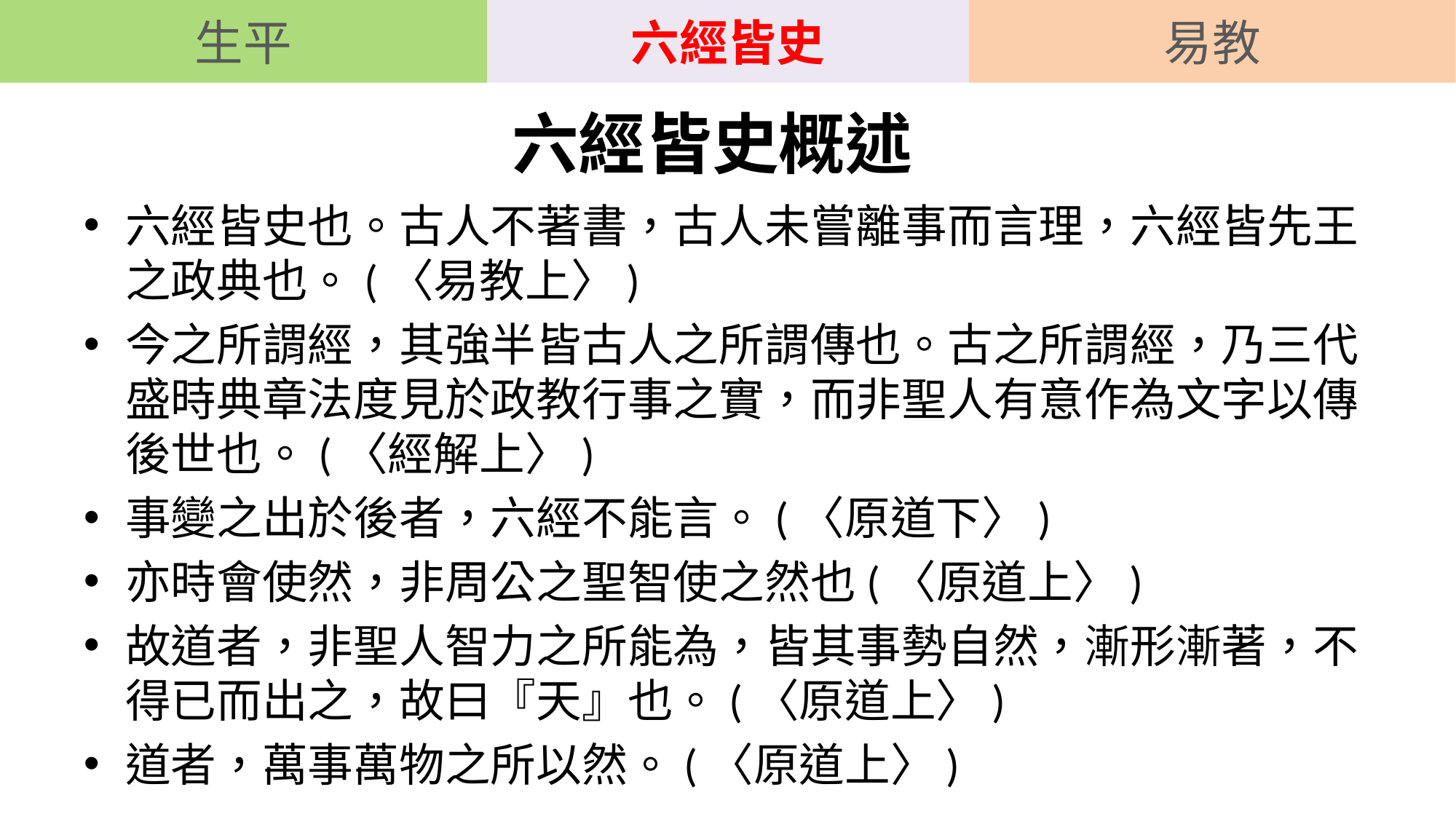

生平
六經皆史
易教
# 六經皆史概述
六經皆史也。古人不著書，古人未嘗離事而言理，六經皆先王之政典也。(〈易教上〉)
今之所謂經，其強半皆古人之所謂傳也。古之所謂經，乃三代盛時典章法度見於政教行事之實，而非聖人有意作為文字以傳後世也。(〈經解上〉)
事變之出於後者，六經不能言。(〈原道下〉)
亦時會使然，非周公之聖智使之然也(〈原道上〉)
故道者，非聖人智力之所能為，皆其事勢自然，漸形漸著，不得已而出之，故曰『天』也。(〈原道上〉)
道者，萬事萬物之所以然。(〈原道上〉)